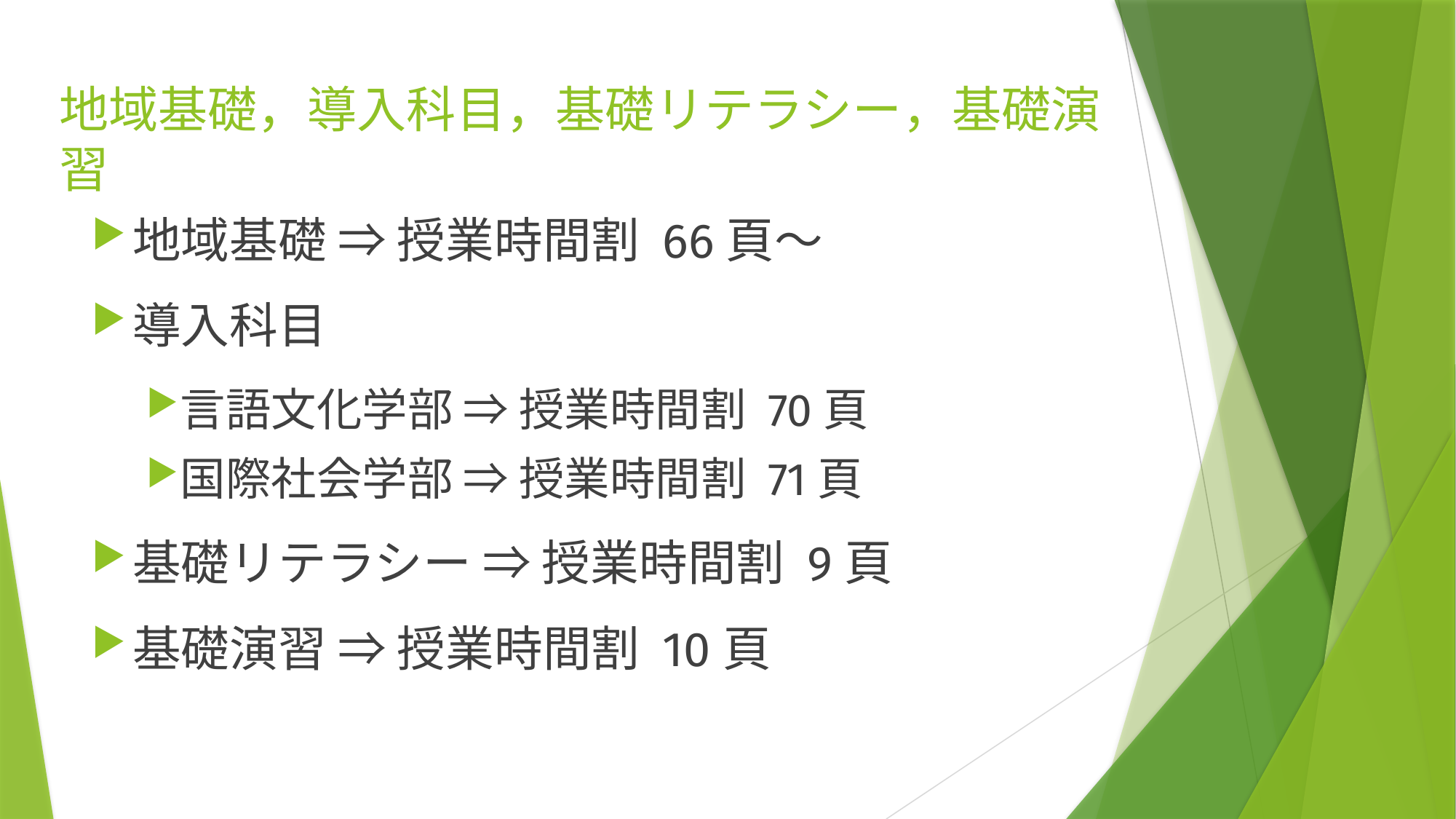

# 地域基礎，導入科目，基礎リテラシー，基礎演習
地域基礎 ⇒ 授業時間割 66頁～
導入科目
言語文化学部 ⇒ 授業時間割 70頁
国際社会学部 ⇒ 授業時間割 71頁
基礎リテラシー ⇒ 授業時間割 9頁
基礎演習 ⇒ 授業時間割 10頁